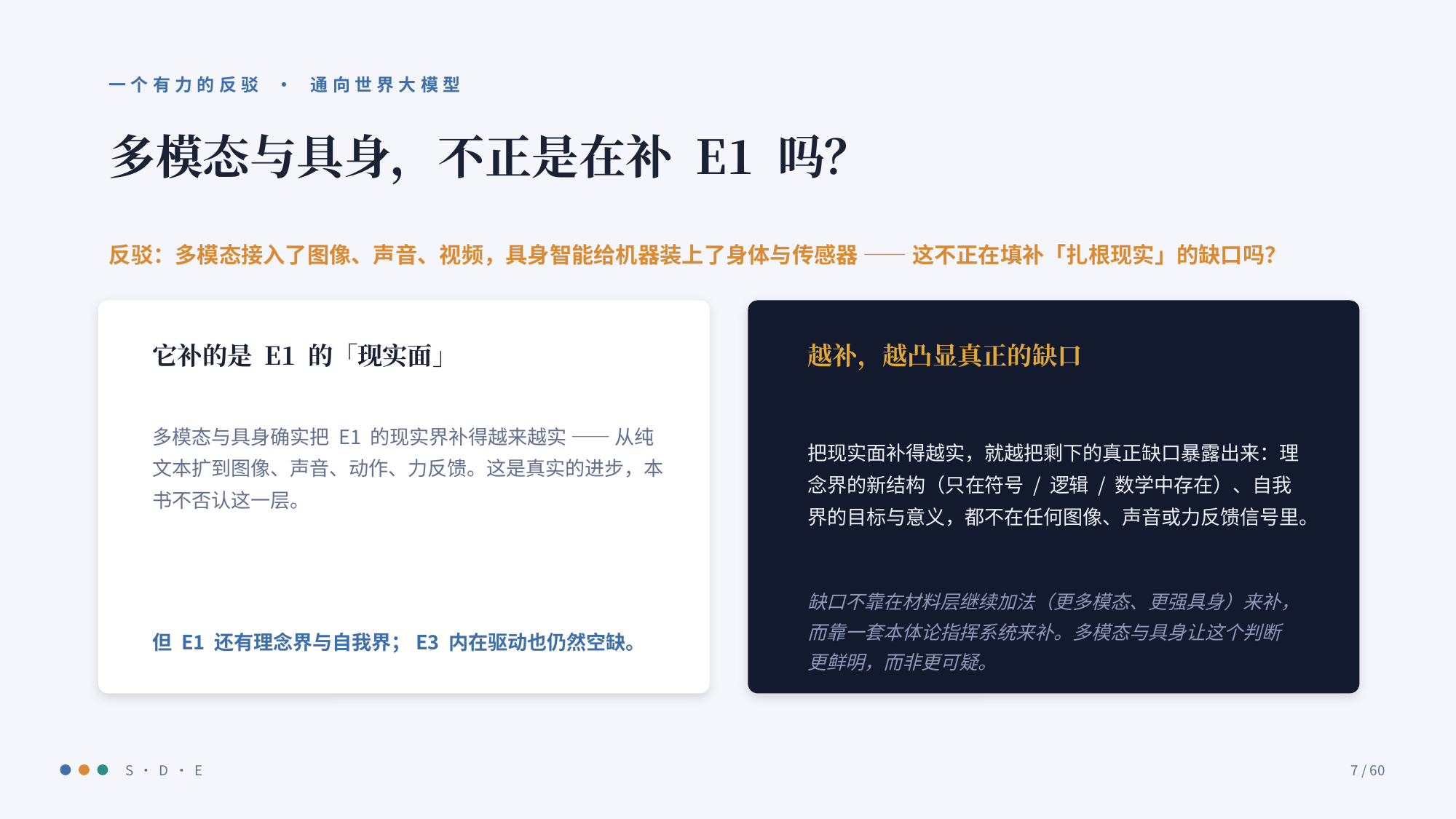

一个有力的反驳 · 通向世界大模型
多模态与具身，不正是在补 E1 吗？
反驳：多模态接入了图像、声音、视频，具身智能给机器装上了身体与传感器 —— 这不正在填补「扎根现实」的缺口吗？

它补的是 E1 的「现实面」
越补，越凸显真正的缺口
多模态与具身确实把 E1 的现实界补得越来越实 —— 从纯文本扩到图像、声音、动作、力反馈。这是真实的进步，本书不否认这一层。
把现实面补得越实，就越把剩下的真正缺口暴露出来：理念界的新结构（只在符号 / 逻辑 / 数学中存在）、自我界的目标与意义，都不在任何图像、声音或力反馈信号里。
缺口不靠在材料层继续加法（更多模态、更强具身）来补，而靠一套本体论指挥系统来补。多模态与具身让这个判断更鲜明，而非更可疑。
但 E1 还有理念界与自我界；E3 内在驱动也仍然空缺。
S · D · E
7 / 60